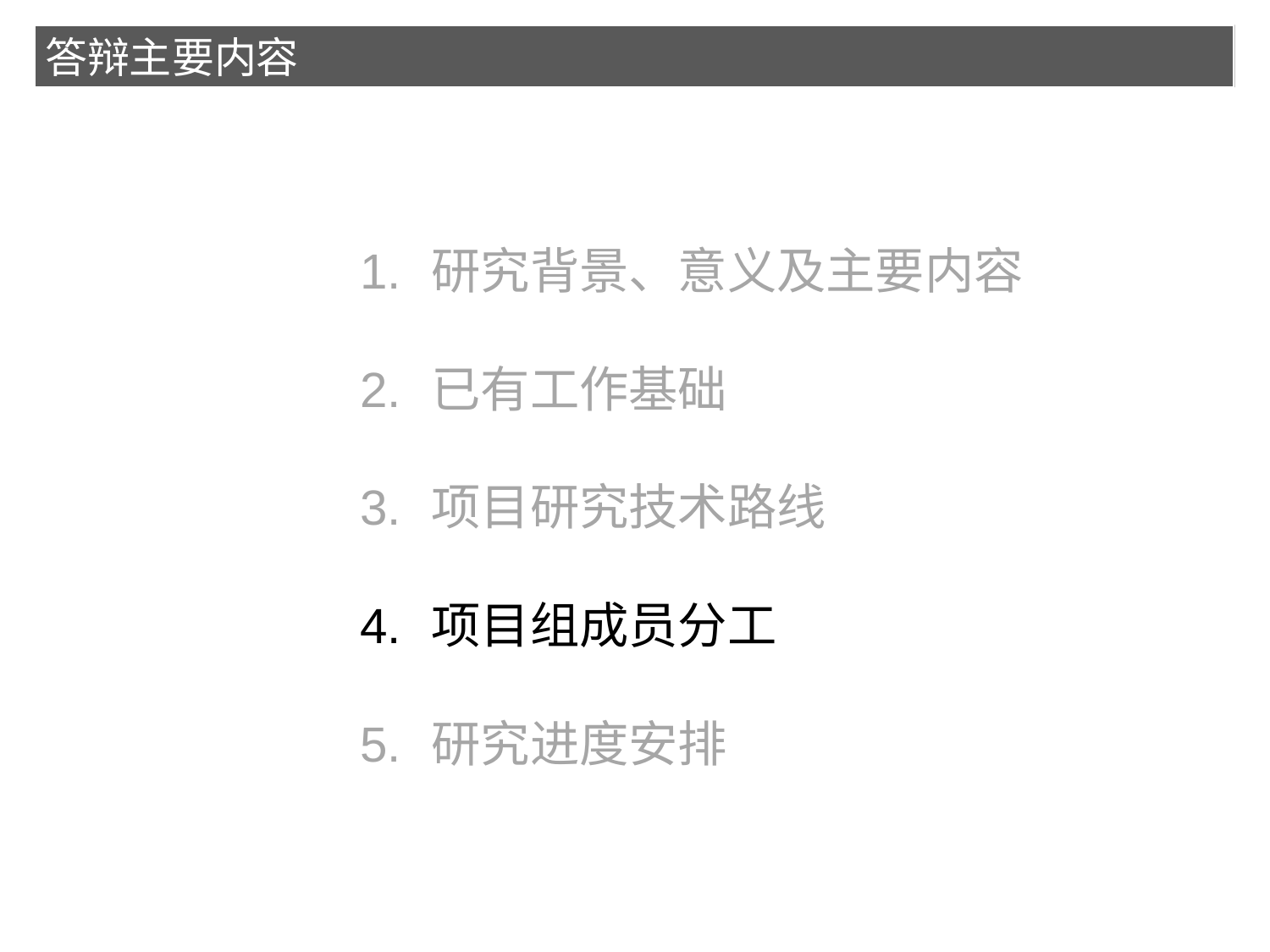

答辩主要内容
研究背景、意义及主要内容
已有工作基础
项目研究技术路线
项目组成员分工
研究进度安排